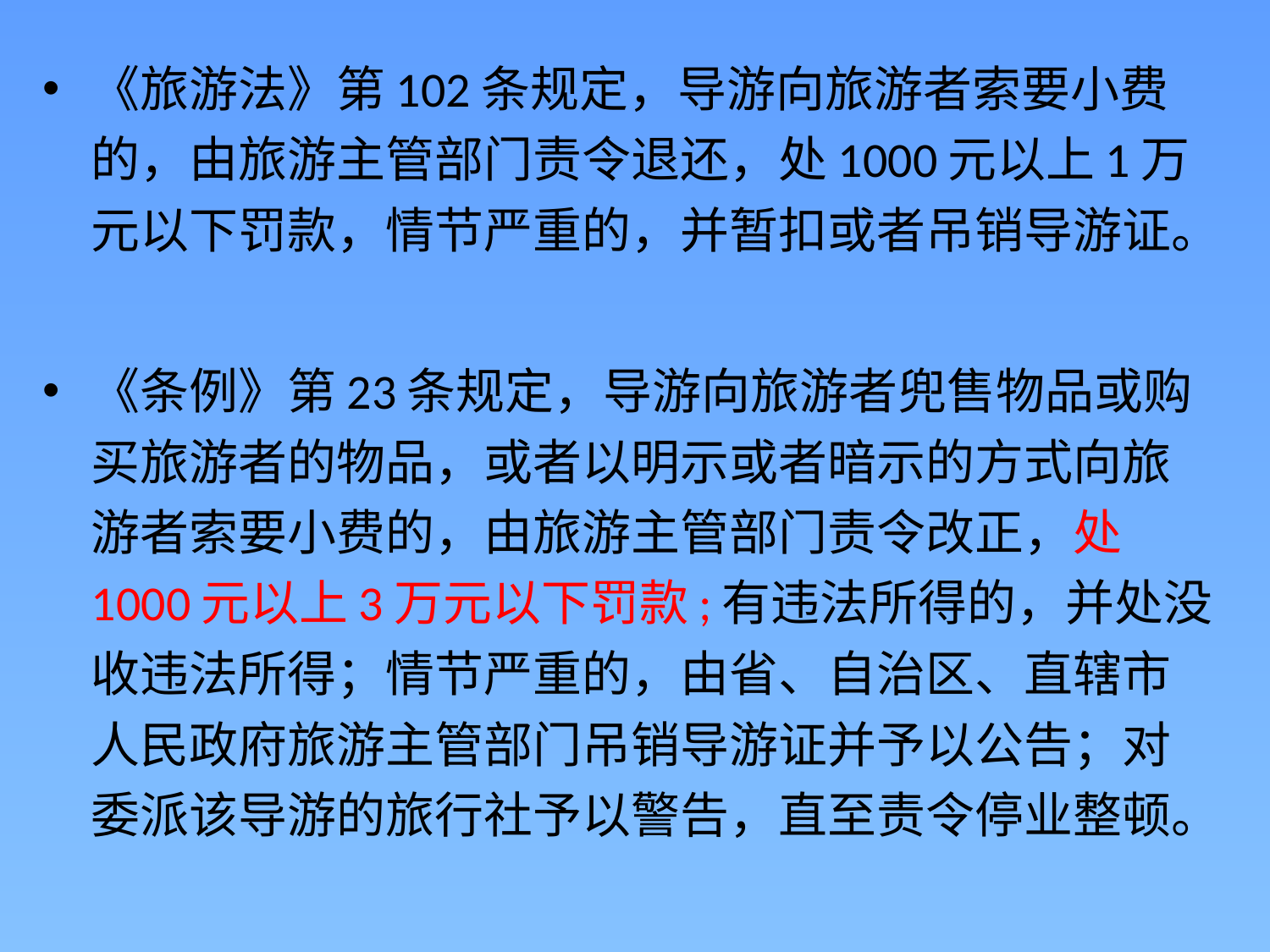

《旅游法》第102条规定，导游向旅游者索要小费的，由旅游主管部门责令退还，处1000元以上1万元以下罚款，情节严重的，并暂扣或者吊销导游证。

《条例》第23条规定，导游向旅游者兜售物品或购买旅游者的物品，或者以明示或者暗示的方式向旅游者索要小费的，由旅游主管部门责令改正，处1000元以上3万元以下罚款;有违法所得的，并处没收违法所得；情节严重的，由省、自治区、直辖市人民政府旅游主管部门吊销导游证并予以公告；对委派该导游的旅行社予以警告，直至责令停业整顿。